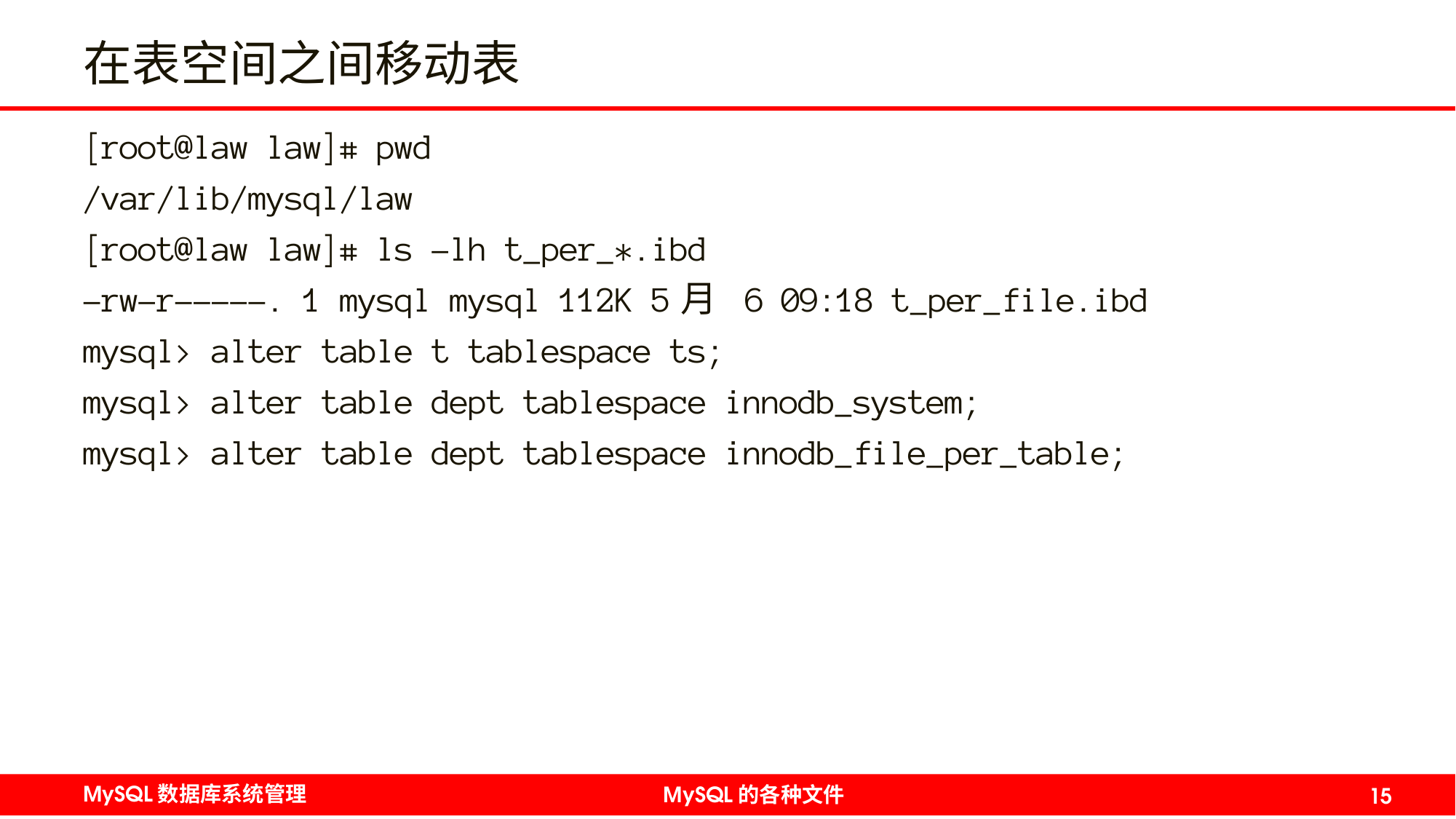

# 在表空间之间移动表
[root@law law]# pwd
/var/lib/mysql/law
[root@law law]# ls -lh t_per_*.ibd
-rw-r-----. 1 mysql mysql 112K 5月   6 09:18 t_per_file.ibd
mysql> alter table t tablespace ts;
mysql> alter table dept tablespace innodb_system;
mysql> alter table dept tablespace innodb_file_per_table;